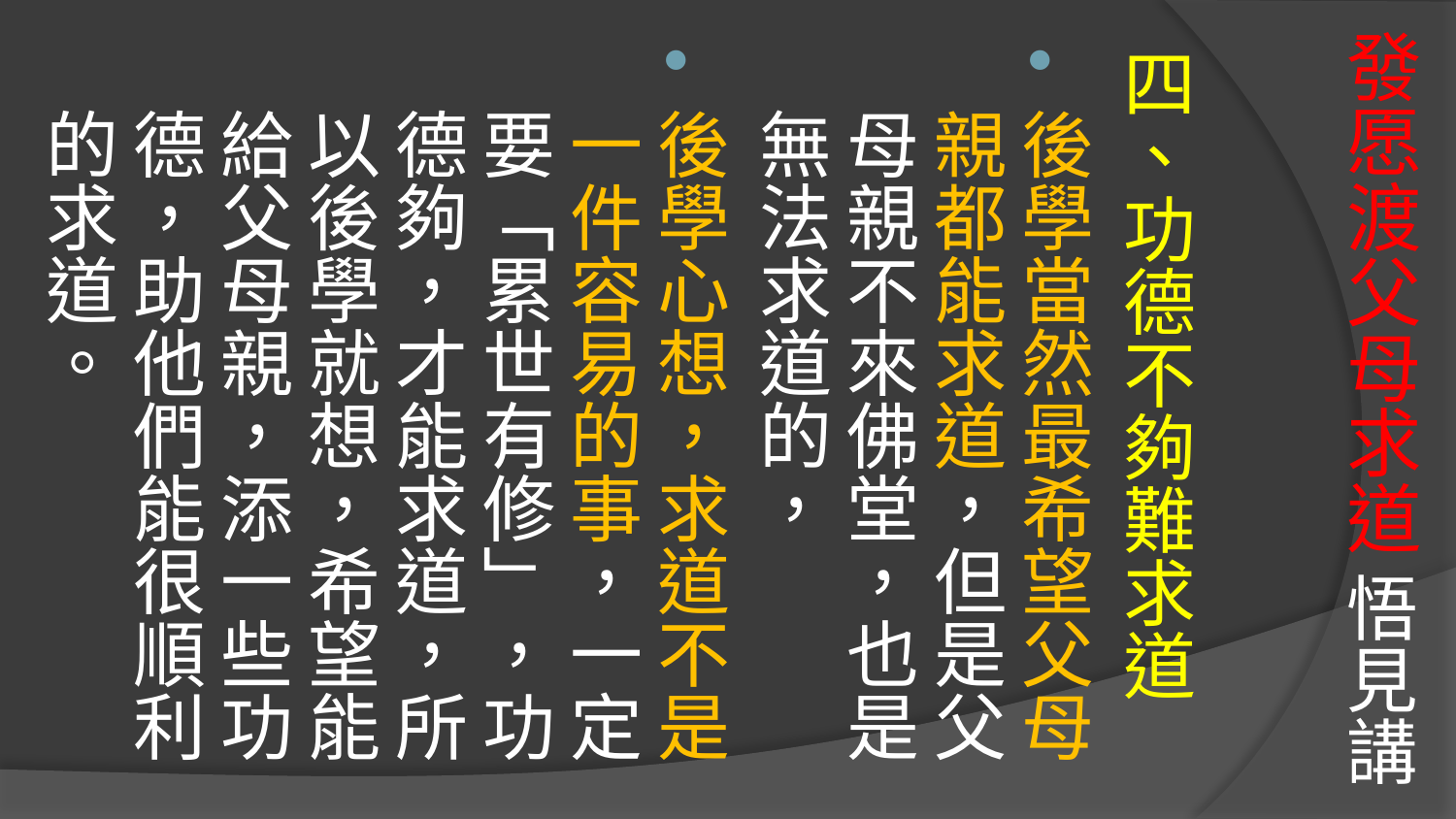

# 發愿渡父母求道 悟見講
四、功德不夠難求道
後學當然最希望父母親都能求道，但是父母親不來佛堂，也是無法求道的，
後學心想，求道不是一件容易的事，一定要「累世有修」，功德夠，才能求道，所以後學就想，希望能給父母親，添一些功德，助他們能很順利的求道。